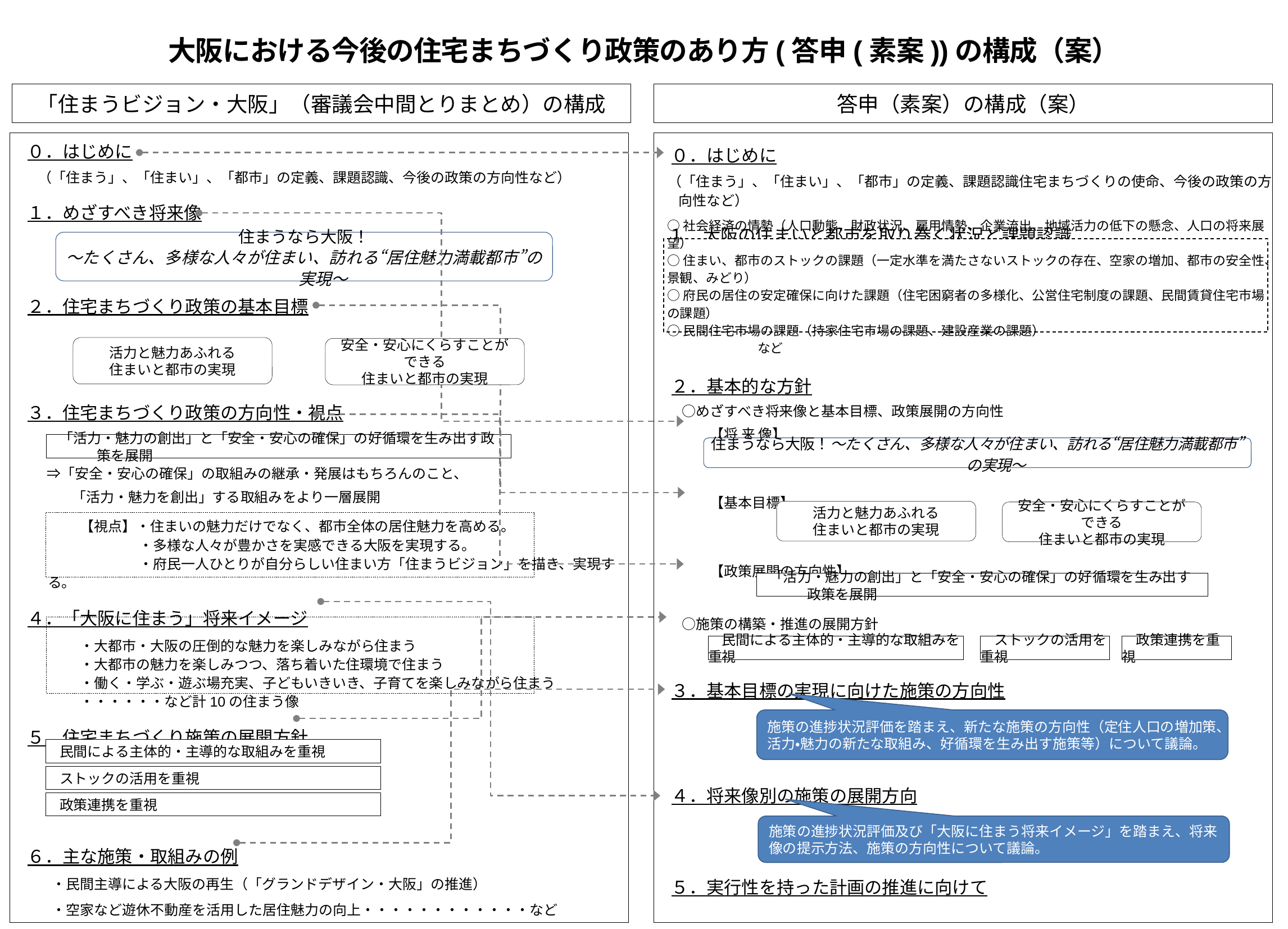

大阪における今後の住宅まちづくり政策のあり方(答申(素案))の構成（案）
「住まうビジョン・大阪」（審議会中間とりまとめ）の構成
答申（素案）の構成（案）
　０．はじめに
　　（「住まう」、「住まい」、「都市」の定義、課題認識、今後の政策の方向性など）

　１．めざすべき将来像

　２．住宅まちづくり政策の基本目標

　３．住宅まちづくり政策の方向性・視点

　　   ⇒「安全・安心の確保」の取組みの継承・発展はもちろんのこと、
　　　　  「活力・魅力を創出」する取組みをより一層展開
　　　　　【視点】・住まいの魅力だけでなく、都市全体の居住魅力を高める。
　　　　　　　　　 ・多様な人々が豊かさを実感できる大阪を実現する。
　　　　　　　　　 ・府民一人ひとりが自分らしい住まい方「住まうビジョン」を描き、実現する。

　４．「大阪に住まう」将来イメージ
　　　　　・大都市・大阪の圧倒的な魅力を楽しみながら住まう
　　　　　・大都市の魅力を楽しみつつ、落ち着いた住環境で住まう
　　　　　・働く・学ぶ・遊ぶ場充実、子どもいきいき、子育てを楽しみながら住まう
　　　　　・・・・・・など計10の住まう像

　５．住宅まちづくり施策の展開方針

　６．主な施策・取組みの例
　　　・民間主導による大阪の再生（「グランドデザイン・大阪」の推進）
　　　・空家など遊休不動産を活用した居住魅力の向上・・・・・・・・・・・・など

　０．はじめに
　（「住まう」、「住まい」、「都市」の定義、課題認識住宅まちづくりの使命、今後の政策の方向性など）
　１．大阪の住まいと都市を取り巻く状況と課題認識

　２．基本的な方針
　　○めざすべき将来像と基本目標、政策展開の方向性
　　　　【将 来 像】

　　　　【基本目標】

　　　　【政策展開の方向性】

　　○施策の構築・推進の展開方針

　３．基本目標の実現に向けた施策の方向性

　４．将来像別の施策の展開方向

　５．実行性を持った計画の推進に向けて

住まうなら大阪！
～たくさん、多様な人々が住まい、訪れる“居住魅力満載都市”の実現～
○社会経済の情勢（人口動態、財政状況、雇用情勢、企業流出、地域活力の低下の懸念、人口の将来展望）
○住まい、都市のストックの課題（一定水準を満たさないストックの存在、空家の増加、都市の安全性、景観、みどり）
○府民の居住の安定確保に向けた課題（住宅困窮者の多様化、公営住宅制度の課題、民間賃貸住宅市場の課題）
○民間住宅市場の課題（持家住宅市場の課題、建設産業の課題）　　　　　　　　　　　　　　　　　　　　　　　　など
活力と魅力あふれる
住まいと都市の実現
安全・安心にくらすことができる
住まいと都市の実現
「活力・魅力の創出」と「安全・安心の確保」の好循環を生み出す政策を展開
住まうなら大阪！～たくさん、多様な人々が住まい、訪れる“居住魅力満載都市”の実現～
活力と魅力あふれる
住まいと都市の実現
安全・安心にくらすことができる
住まいと都市の実現

「活力・魅力の創出」と「安全・安心の確保」の好循環を生み出す政策を展開

　民間による主体的・主導的な取組みを重視
　ストックの活用を重視
　政策連携を重視
施策の進捗状況評価を踏まえ、新たな施策の方向性（定住人口の増加策、活力・魅力の新たな取組み、好循環を生み出す施策等）について議論。
　民間による主体的・主導的な取組みを重視
　ストックの活用を重視
　政策連携を重視
施策の進捗状況評価及び「大阪に住まう将来イメージ」を踏まえ、将来像の提示方法、施策の方向性について議論。